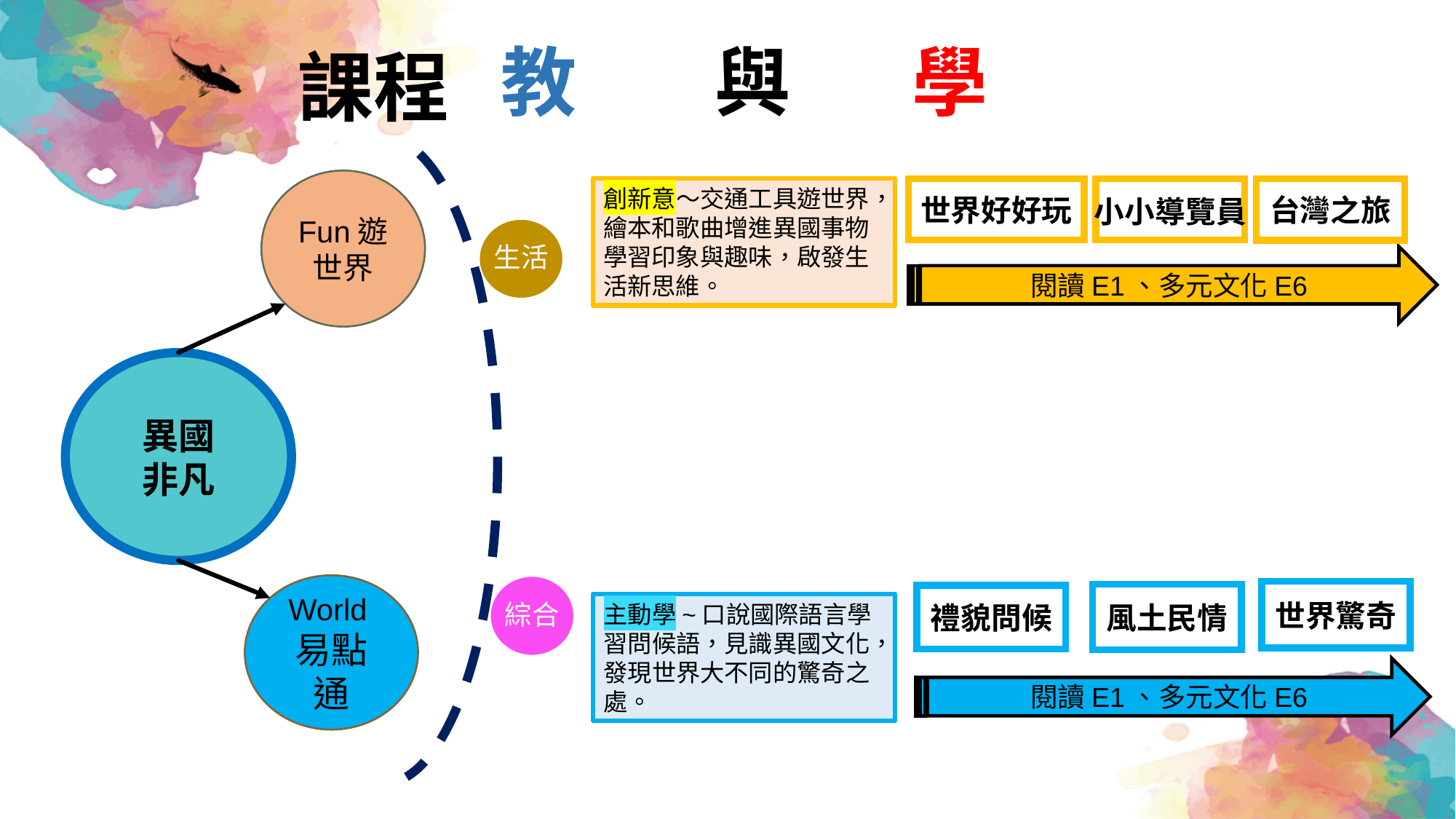

教        與       學
課程

Fun遊世界
世界好好玩

創新意～交通工具遊世界，繪本和歌曲增進異國事物學習印象與趣味，啟發生活新思維。
台灣之旅
小小導覽員
生活
綜合
閱讀E1、多元文化E6
異國
非凡
World易點通
世界驚奇
風土民情
禮貌問候
主動學~口說國際語言學習問候語，見識異國文化，發現世界大不同的驚奇之處。
閱讀E1、多元文化E6